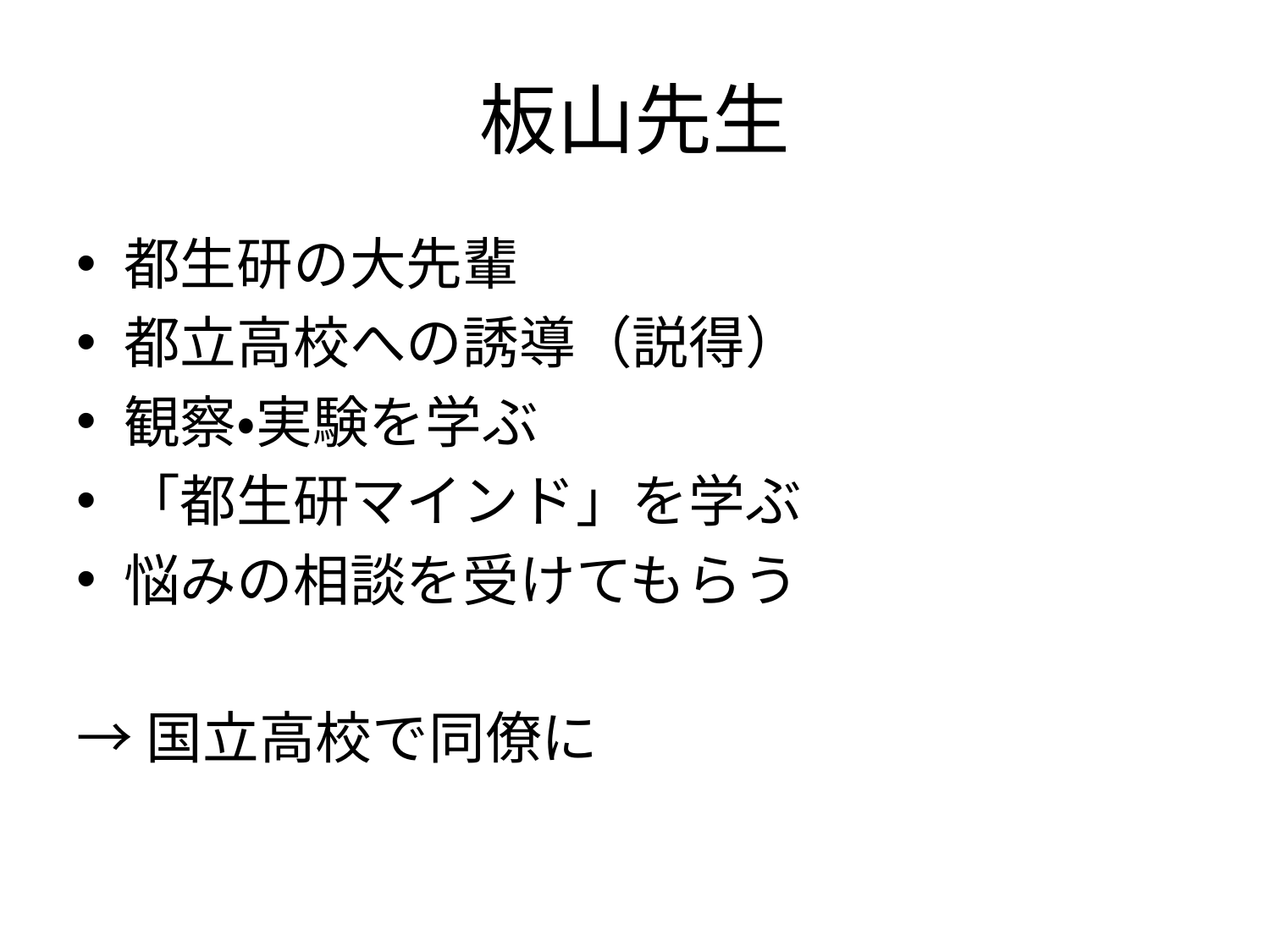

# 板山先生
都生研の大先輩
都立高校への誘導（説得）
観察・実験を学ぶ
「都生研マインド」を学ぶ
悩みの相談を受けてもらう

→国立高校で同僚に